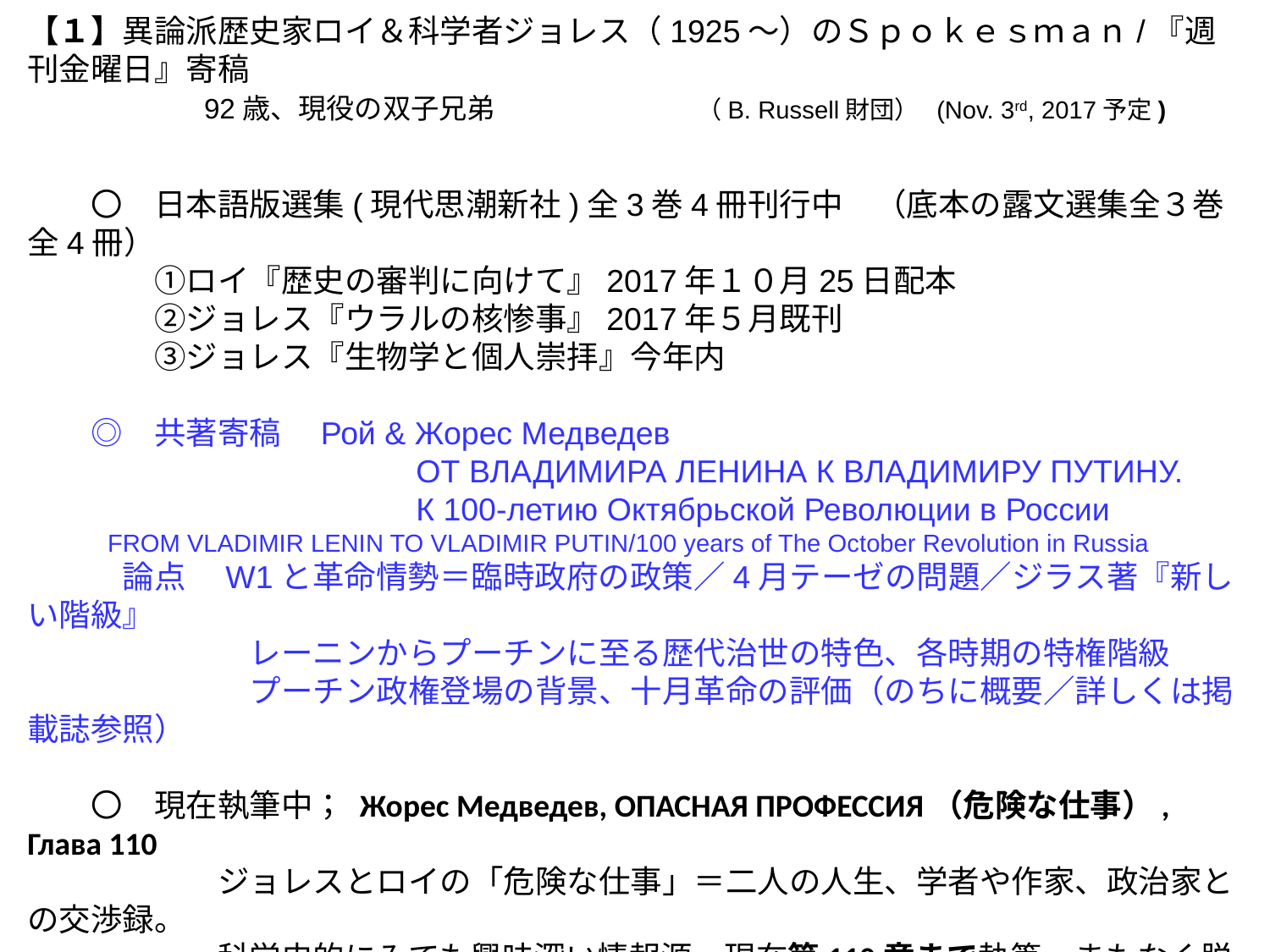

【１】異論派歴史家ロイ＆科学者ジョレス（1925～）のＳｐｏｋｅｓｍａｎ/『週刊金曜日』寄稿
 　　　　　92歳、現役の双子兄弟　　　　　　　　（B. Russell財団）  (Nov. 3rd, 2017予定)　　　　　　　　　
　　
　　〇　日本語版選集(現代思潮新社)全3巻4冊刊行中　（底本の露文選集全３巻全4冊）
　　　　①ロイ『歴史の審判に向けて』2017年１０月25日配本
　　　　②ジョレス『ウラルの核惨事』2017年５月既刊
　　　　③ジョレス『生物学と個人崇拝』今年内
　　◎　共著寄稿　Рой & Жорес Медведев
　　　　　　　　　　　　ОТ ВЛАДИМИРА ЛЕНИНА К ВЛАДИМИРУ ПУТИНУ.
　　　　　　　　　　　　К 100-летию Октябрьской Революции в России
　　　FROM VLADIMIR LENIN TO VLADIMIR PUTIN/100 years of The October Revolution in Russia
　　　論点　W1と革命情勢＝臨時政府の政策／4月テーゼの問題／ジラス著『新しい階級』
　　　　　　　レーニンからプーチンに至る歴代治世の特色、各時期の特権階級
　　　　　　　プーチン政権登場の背景、十月革命の評価（のちに概要／詳しくは掲載誌参照）

　　〇　現在執筆中； Жорес Медведев, ОПАСНАЯ ПРОФЕССИЯ（危険な仕事）, Глава 110
　　　　　　ジョレスとロイの「危険な仕事」＝二人の人生、学者や作家、政治家との交渉録。
　　　　　　科学史的にみても興味深い情報源　現在第110章まで執筆。まもなく脱稿。

　　〇　生物学者ジョレスはその後、老化・加齢学、栄養学のライフワークに復帰の意向

　　▽　ジョレス(１９８７)『ソヴィエト農業』邦訳（１９９５年）の縁で交流1993～、ジョレス招聘